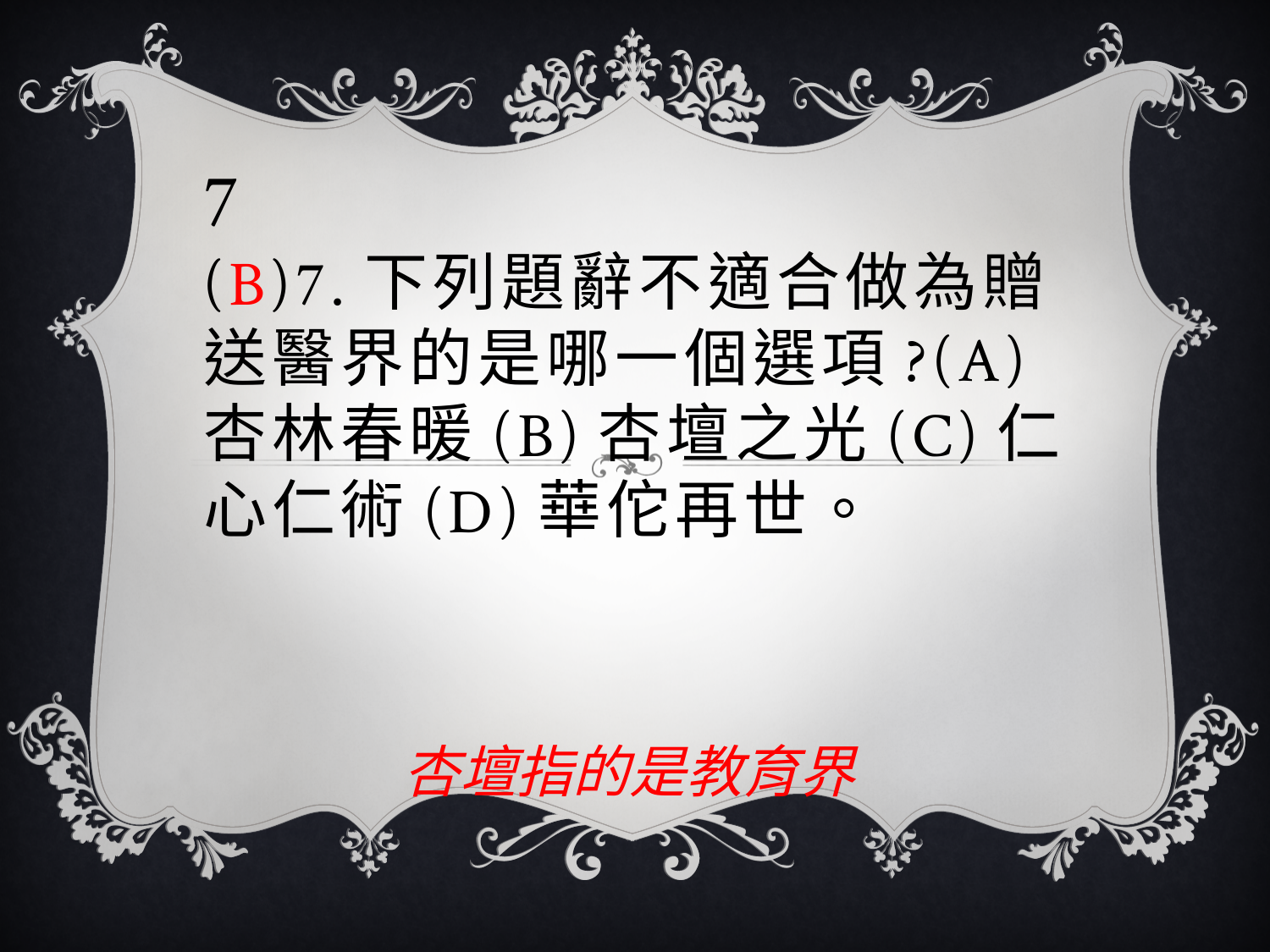

# 7 (B)7.下列題辭不適合做為贈送醫界的是哪一個選項?(A)杏林春暖(B)杏壇之光(C)仁心仁術(D)華佗再世。
杏壇指的是教育界